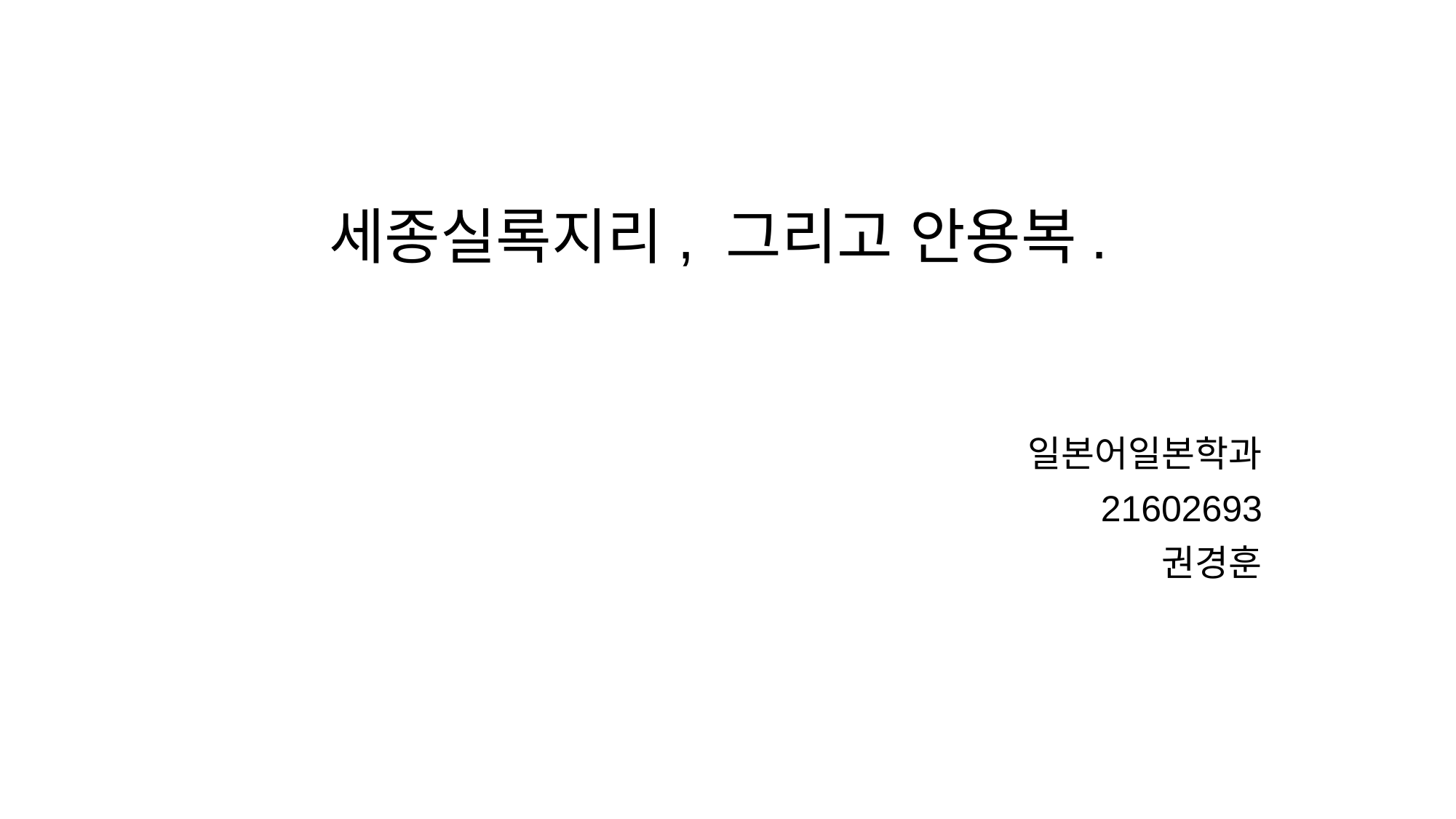

# 세종실록지리, 그리고 안용복.
일본어일본학과
21602693
권경훈